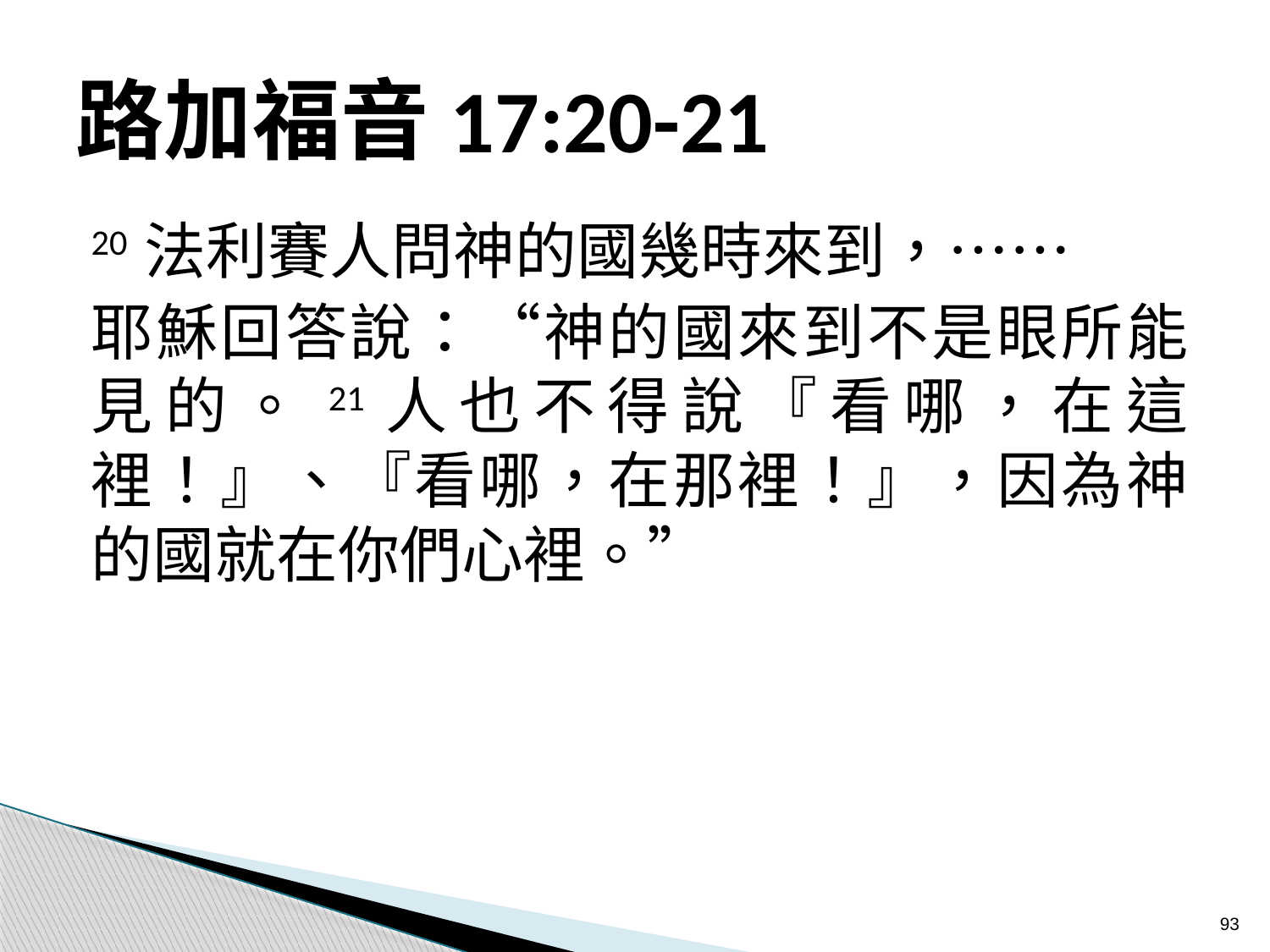

# 路加福音17:20-21
20 法利賽人問神的國幾時來到，……
耶穌回答說：“神的國來到不是眼所能見的。21人也不得說『看哪，在這裡！』、『看哪，在那裡！』，因為神的國就在你們心裡。”
93